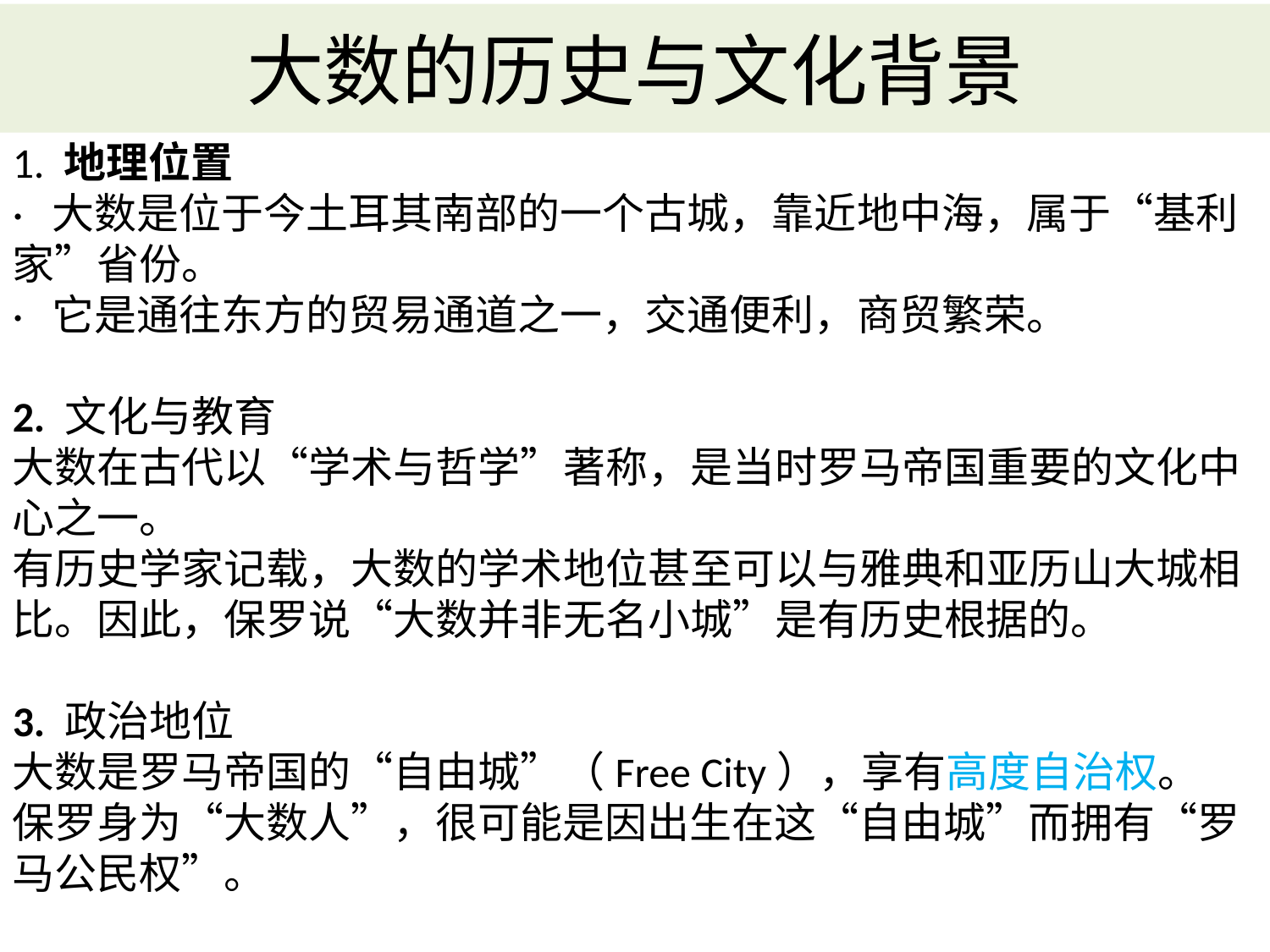

# 大数的历史与文化背景
1. 地理位置
·  大数是位于今土耳其南部的一个古城，靠近地中海，属于“基利家”省份。
·  它是通往东方的贸易通道之一，交通便利，商贸繁荣。

2. 文化与教育
大数在古代以“学术与哲学”著称，是当时罗马帝国重要的文化中心之一。
有历史学家记载，大数的学术地位甚至可以与雅典和亚历山大城相比。因此，保罗说“大数并非无名小城”是有历史根据的。

3. 政治地位
大数是罗马帝国的“自由城”（Free City），享有高度自治权。
保罗身为“大数人”，很可能是因出生在这“自由城”而拥有“罗马公民权”。